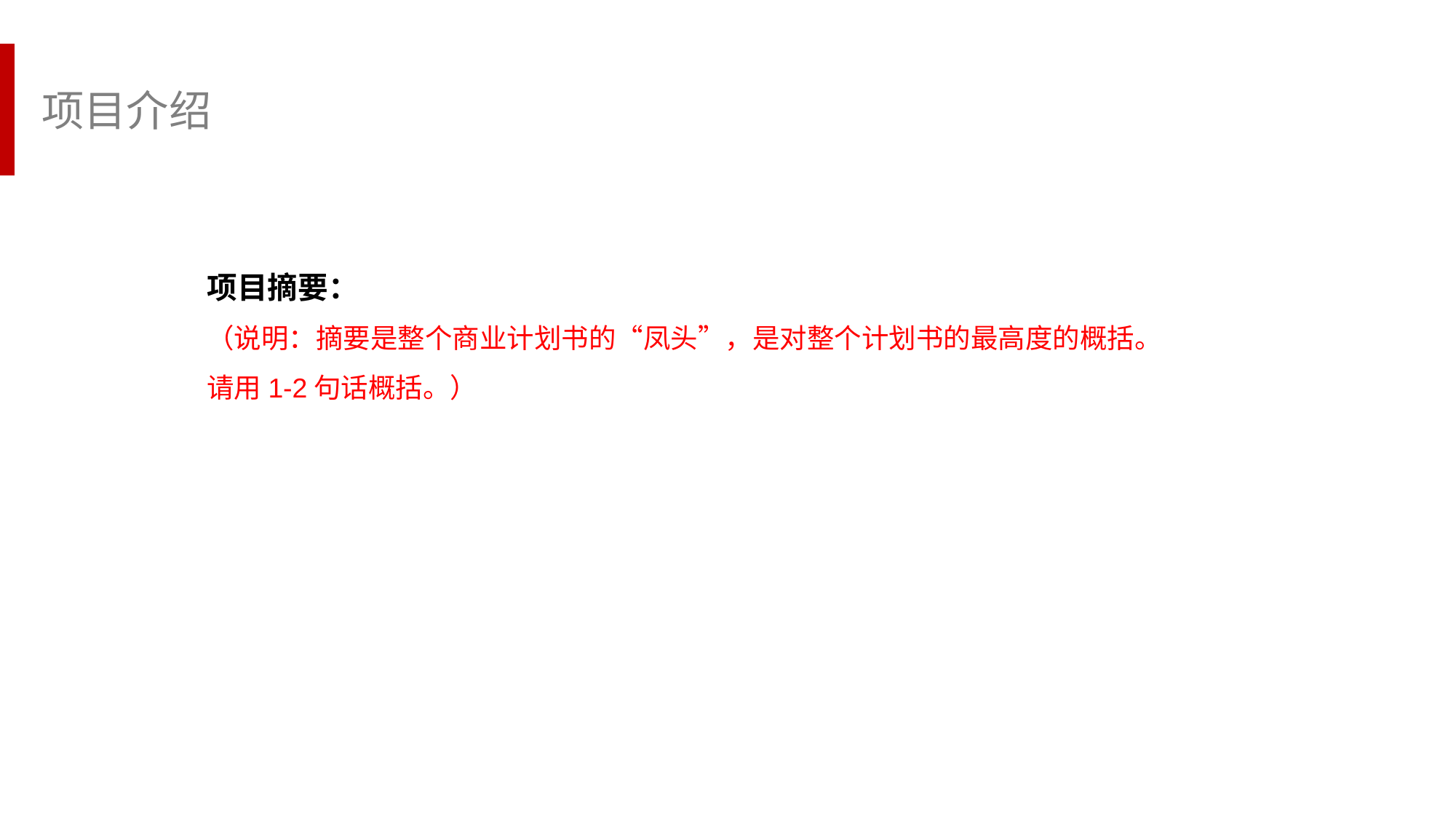

项目介绍
项目摘要：
（说明：摘要是整个商业计划书的“凤头”，是对整个计划书的最高度的概括。
请用1-2句话概括。）